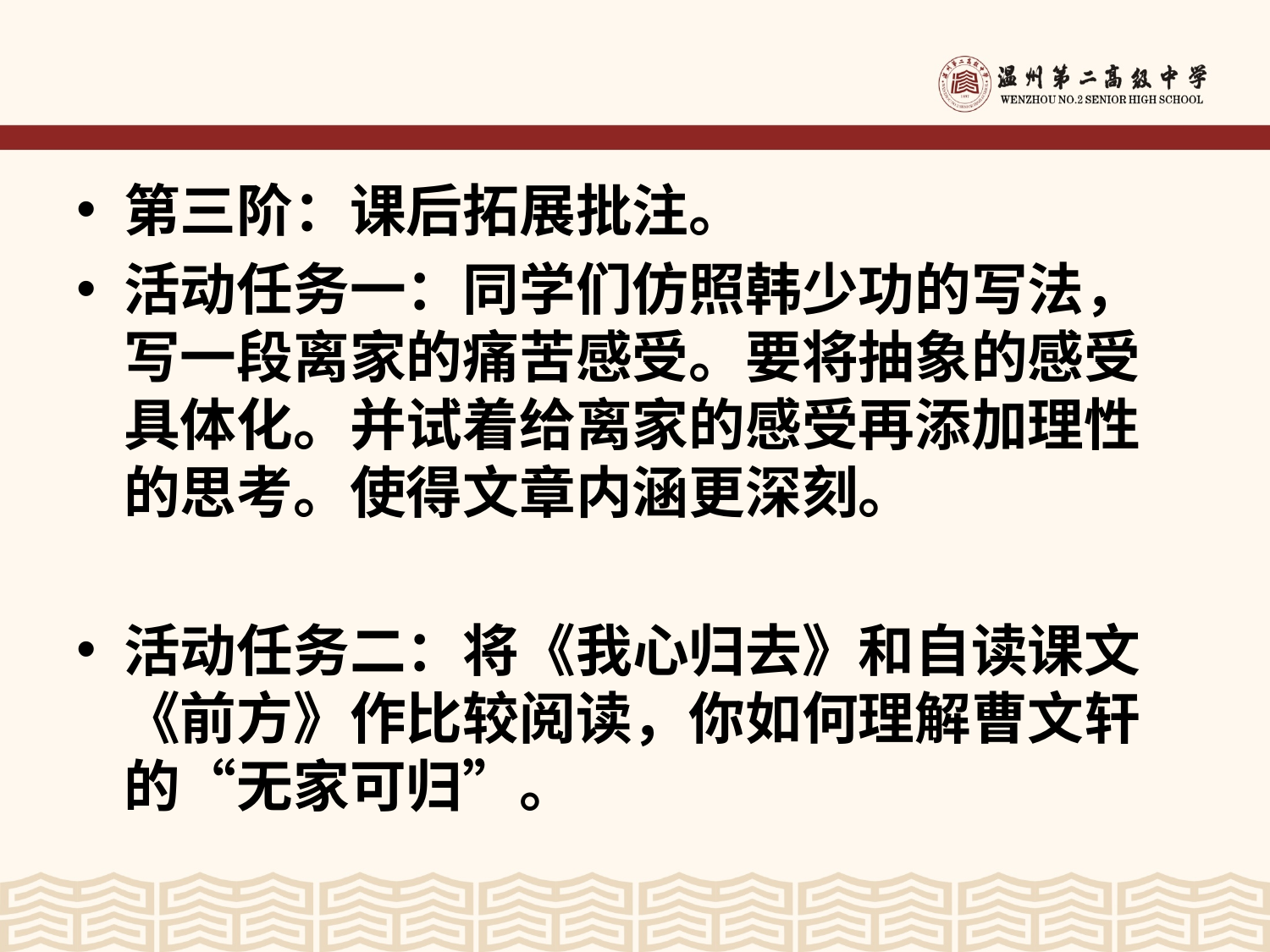

第三阶：课后拓展批注。
活动任务一：同学们仿照韩少功的写法，写一段离家的痛苦感受。要将抽象的感受具体化。并试着给离家的感受再添加理性的思考。使得文章内涵更深刻。

活动任务二：将《我心归去》和自读课文《前方》作比较阅读，你如何理解曹文轩的“无家可归”。